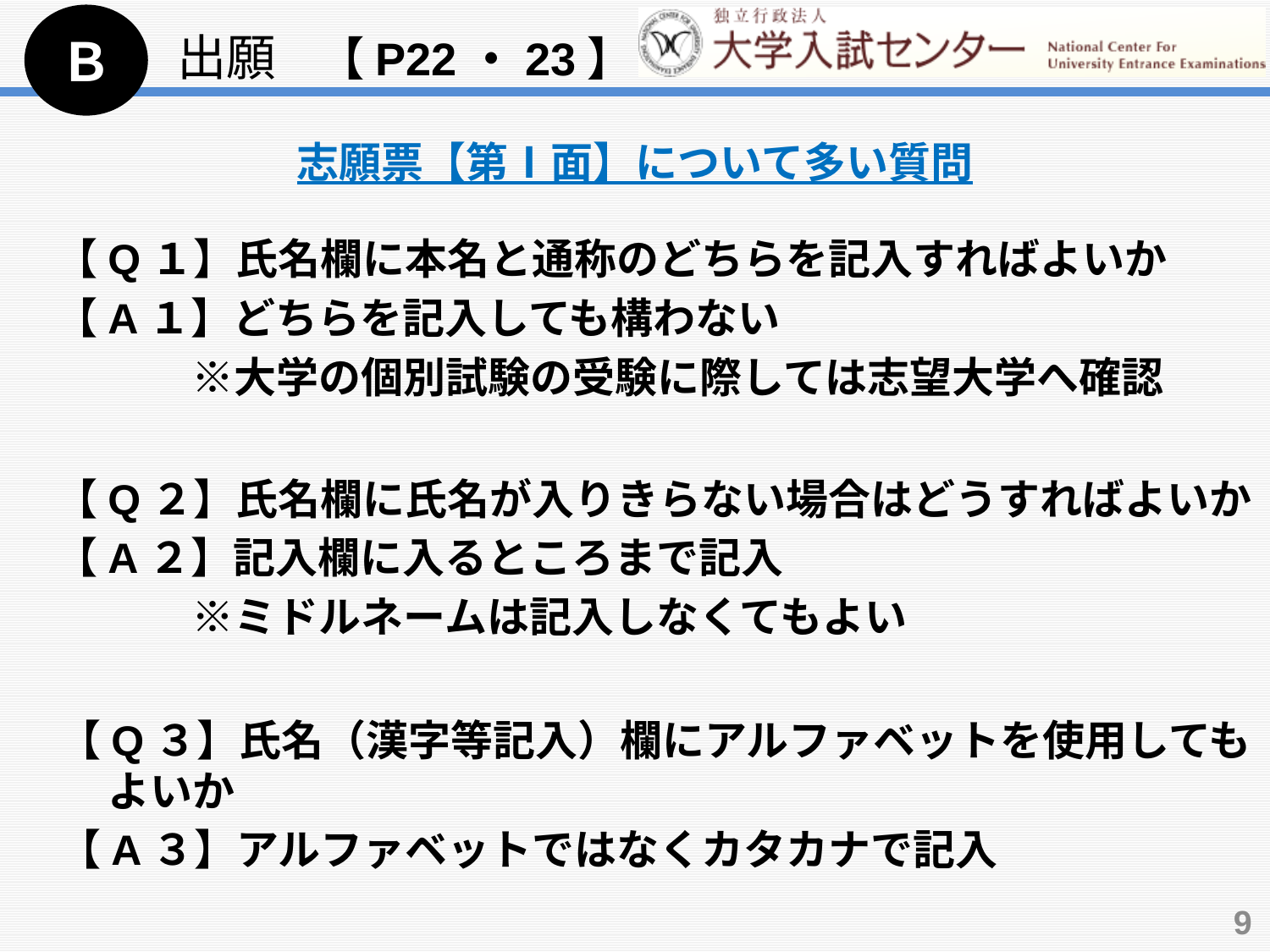

Ｂ
出願　【P22・23】
志願票【第Ⅰ面】について多い質問
【Q１】氏名欄に本名と通称のどちらを記入すればよいか
【A１】どちらを記入しても構わない
　　　 ※大学の個別試験の受験に際しては志望大学へ確認

【Q２】氏名欄に氏名が入りきらない場合はどうすればよいか
【A２】記入欄に入るところまで記入
　　　 ※ミドルネームは記入しなくてもよい

【Q３】氏名（漢字等記入）欄にアルファベットを使用してもよいか
【A３】アルファベットではなくカタカナで記入

9